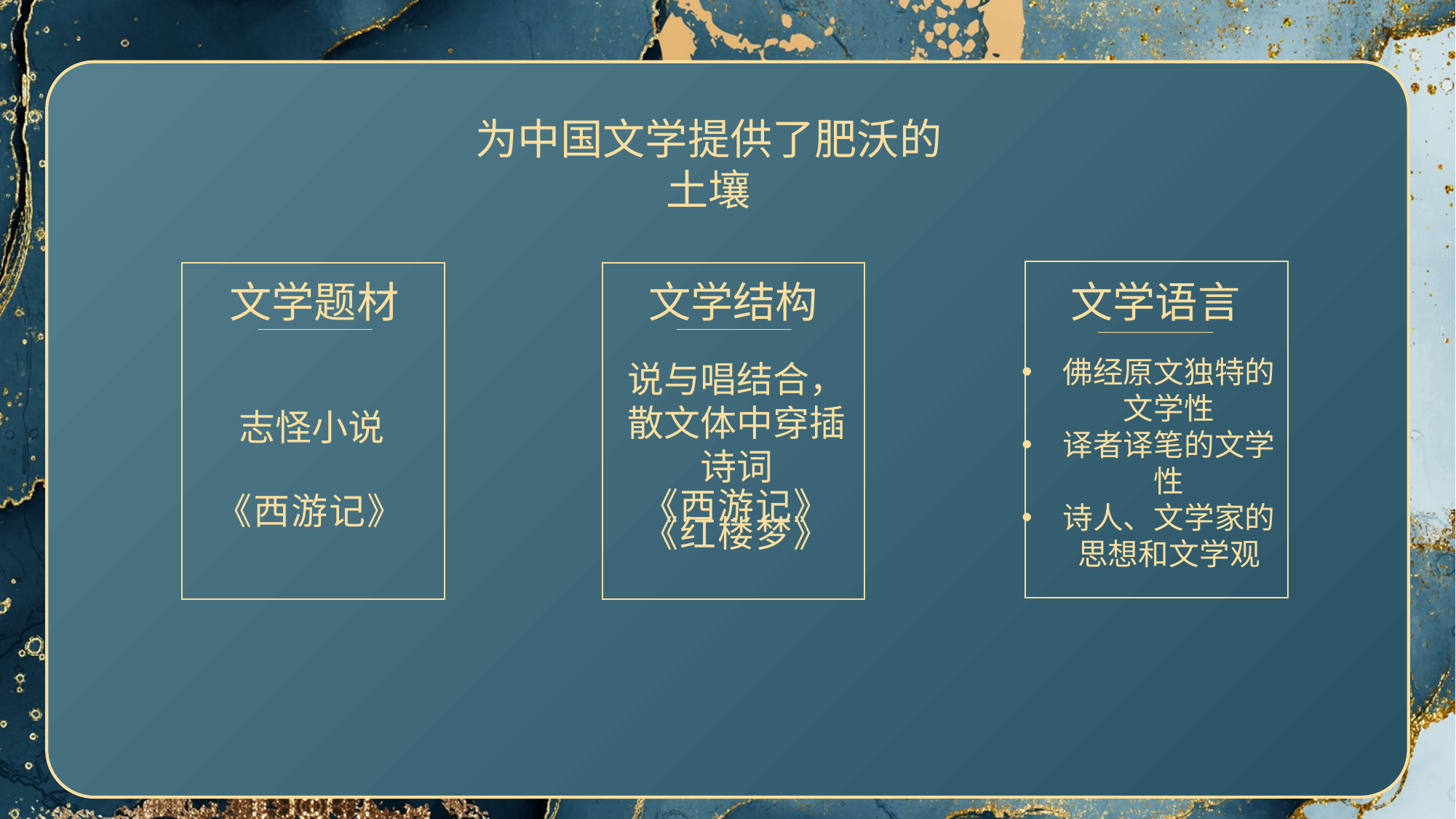

为中国文学提供了肥沃的土壤

文学语言
佛经原文独特的文学性
译者译笔的文学性
诗人、文学家的思想和文学观

文学题材
志怪小说
《西游记》

文学结构
说与唱结合，散文体中穿插诗词
《西游记》
《红楼梦》